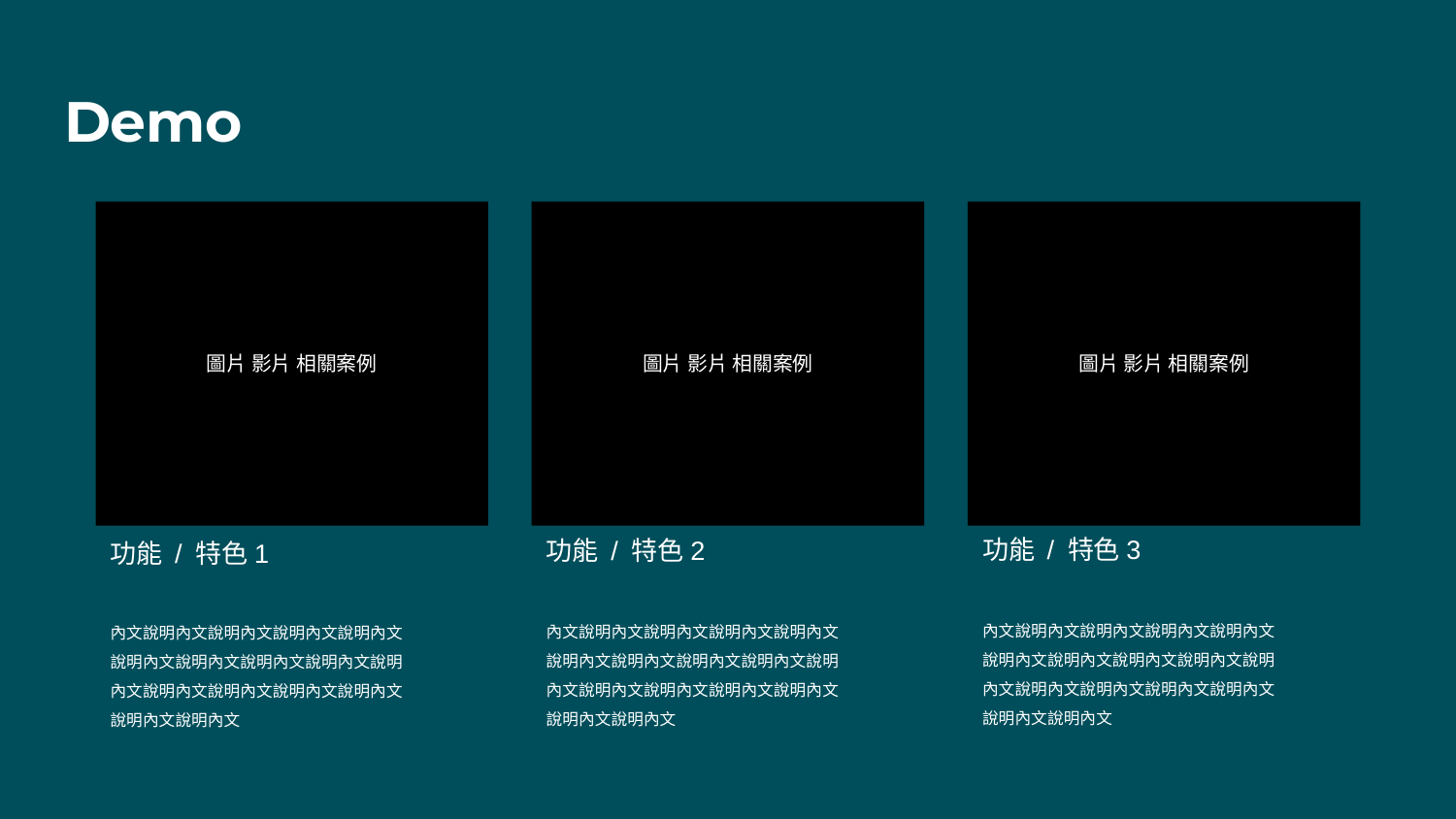

# Demo

圖片 影片 相關案例
圖片 影片 相關案例
圖片 影片 相關案例
功能 / 特色3
功能 / 特色2
功能 / 特色1
內文說明內文說明內文說明內文說明內文說明內文說明內文說明內文說明內文說明內文說明內文說明內文說明內文說明內文說明內文說明內文
內文說明內文說明內文說明內文說明內文說明內文說明內文說明內文說明內文說明內文說明內文說明內文說明內文說明內文說明內文說明內文
內文說明內文說明內文說明內文說明內文說明內文說明內文說明內文說明內文說明內文說明內文說明內文說明內文說明內文說明內文說明內文